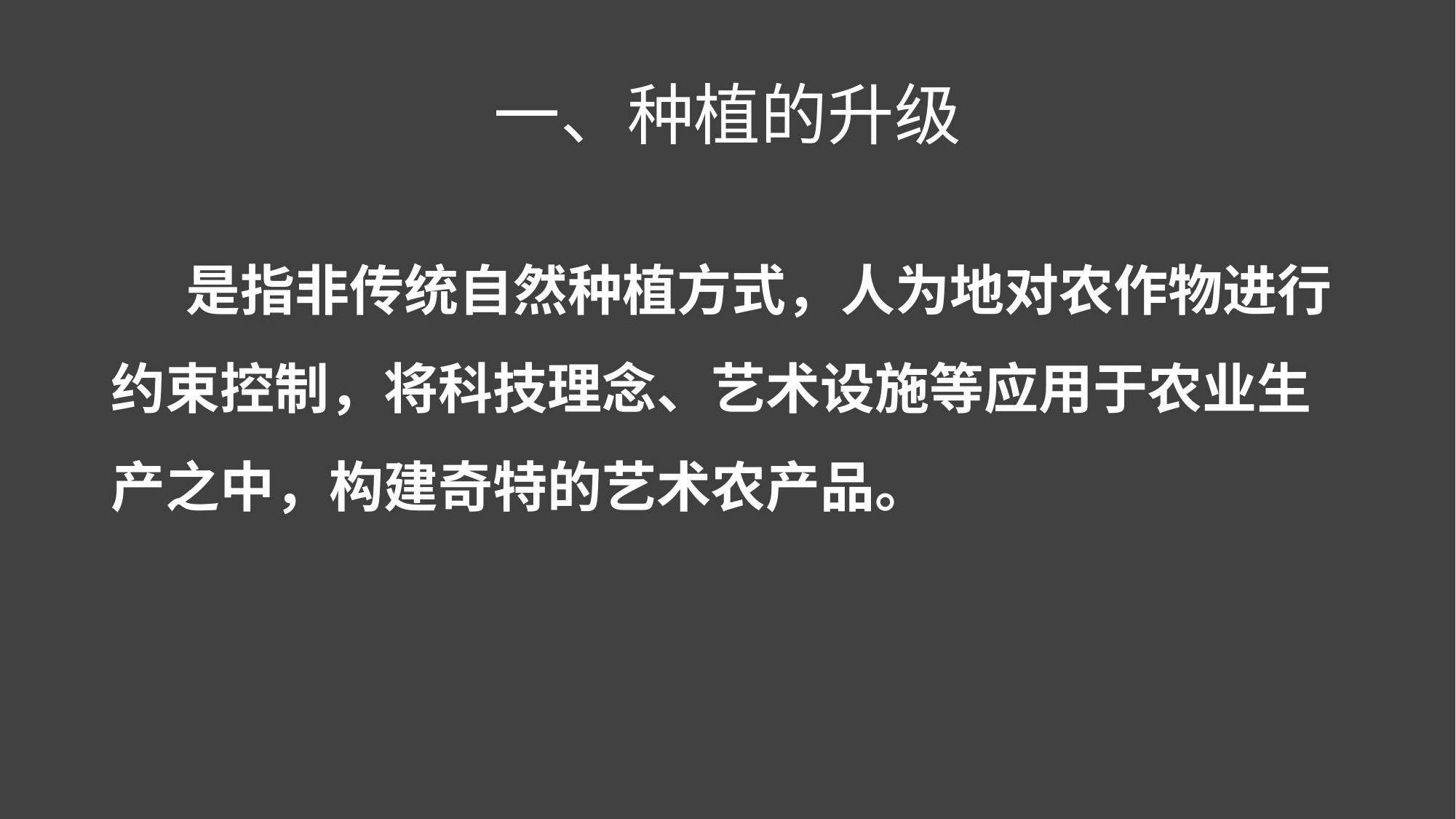

一、种植的升级

     是指非传统自然种植方式，人为地对农作物进行约束控制，将科技理念、艺术设施等应用于农业生产之中，构建奇特的艺术农产品。